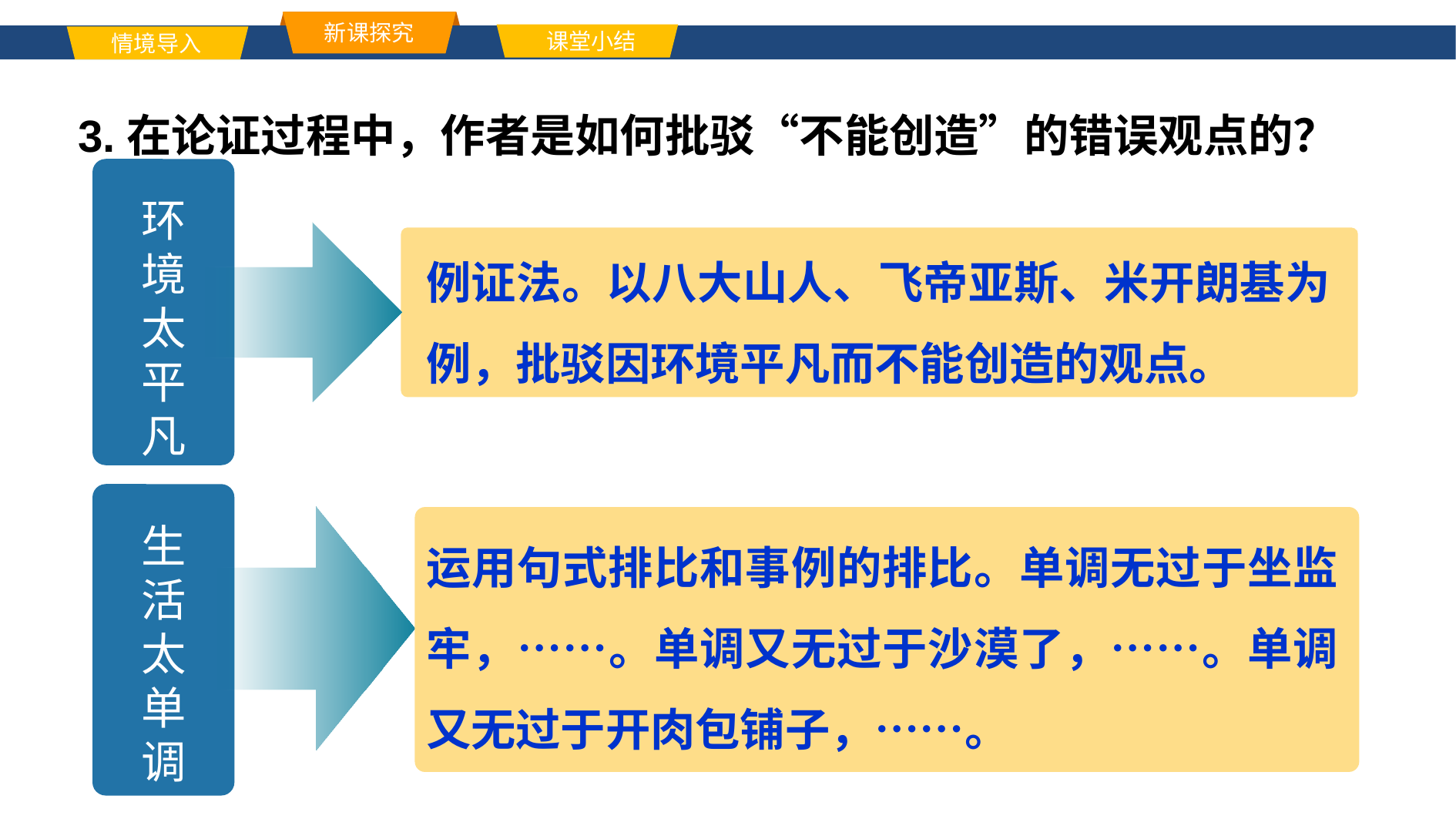

新课探究
课堂小结

情境导入

单击此处添加标题文本内容
3.在论证过程中，作者是如何批驳“不能创造”的错误观点的？

环
境
太
平
凡

例证法。以八大山人、飞帝亚斯、米开朗基为例，批驳因环境平凡而不能创造的观点。

生
活
太
单
调

运用句式排比和事例的排比。单调无过于坐监牢，……。单调又无过于沙漠了，……。单调又无过于开肉包铺子，……。